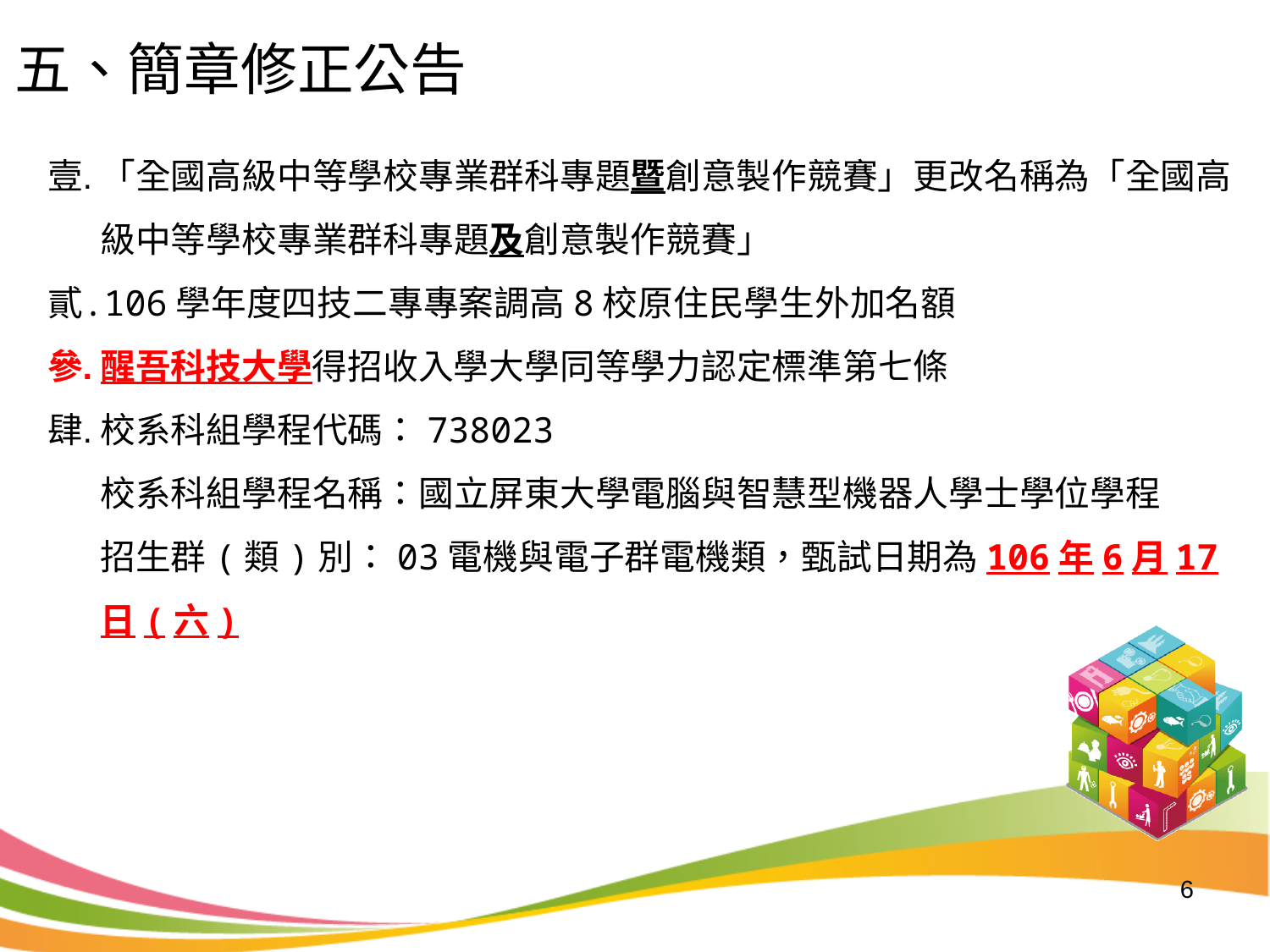

五、簡章修正公告
「全國高級中等學校專業群科專題暨創意製作競賽」更改名稱為「全國高級中等學校專業群科專題及創意製作競賽」
106學年度四技二專專案調高8校原住民學生外加名額
醒吾科技大學得招收入學大學同等學力認定標準第七條
校系科組學程代碼：738023
校系科組學程名稱：國立屏東大學電腦與智慧型機器人學士學位學程
招生群(類)別：03電機與電子群電機類，甄試日期為106年6月17日(六)
6